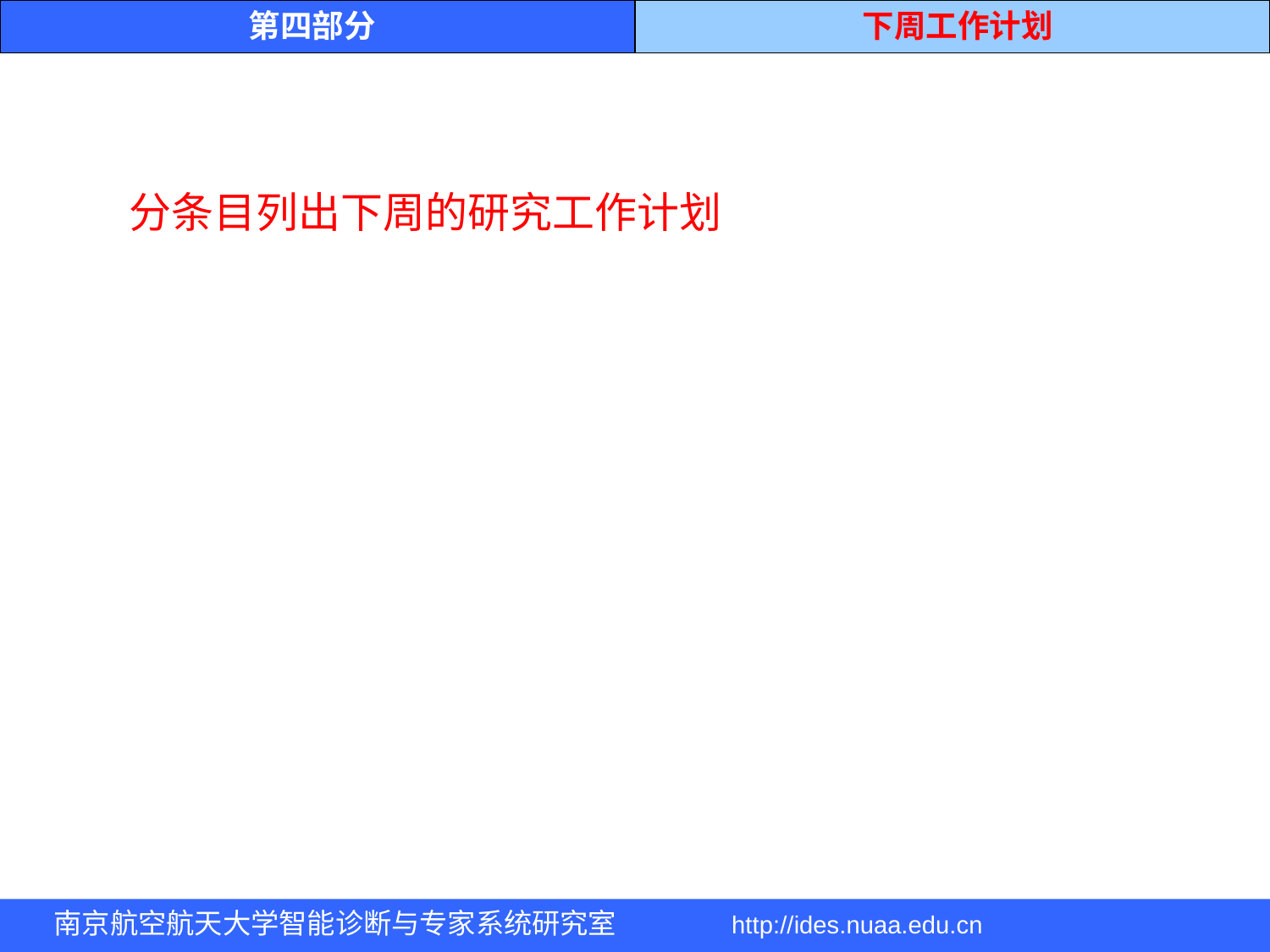

第四部分
下周工作计划
分条目列出下周的研究工作计划
人为因素
南京航空航天大学智能诊断与专家系统研究室                 http://ides.nuaa.edu.cn